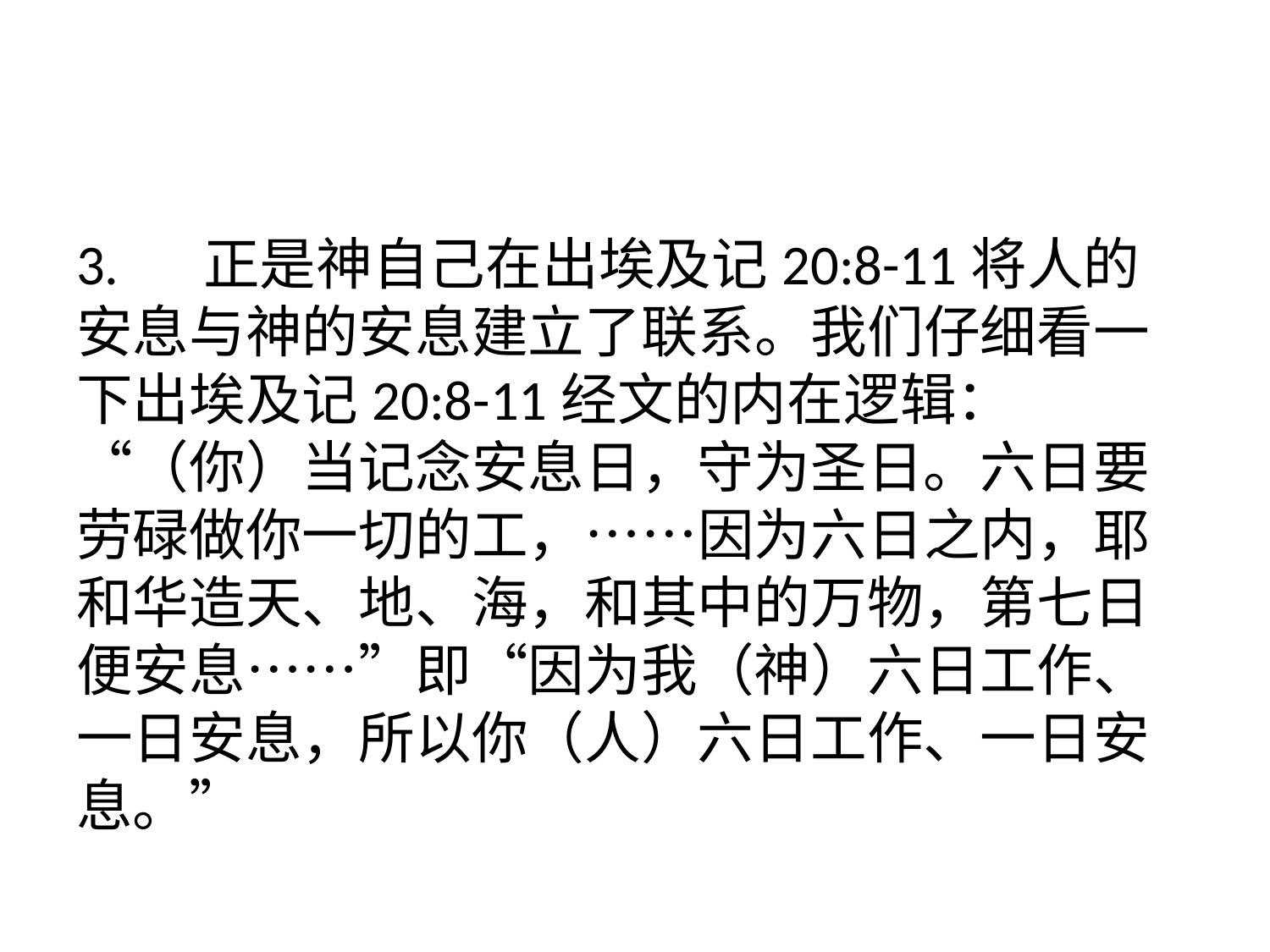

#
3.	正是神自己在出埃及记20:8-11将人的安息与神的安息建立了联系。我们仔细看一下出埃及记20:8-11经文的内在逻辑：“（你）当记念安息日，守为圣日。六日要劳碌做你一切的工，……因为六日之内，耶和华造天、地、海，和其中的万物，第七日便安息……”即“因为我（神）六日工作、一日安息，所以你（人）六日工作、一日安息。”